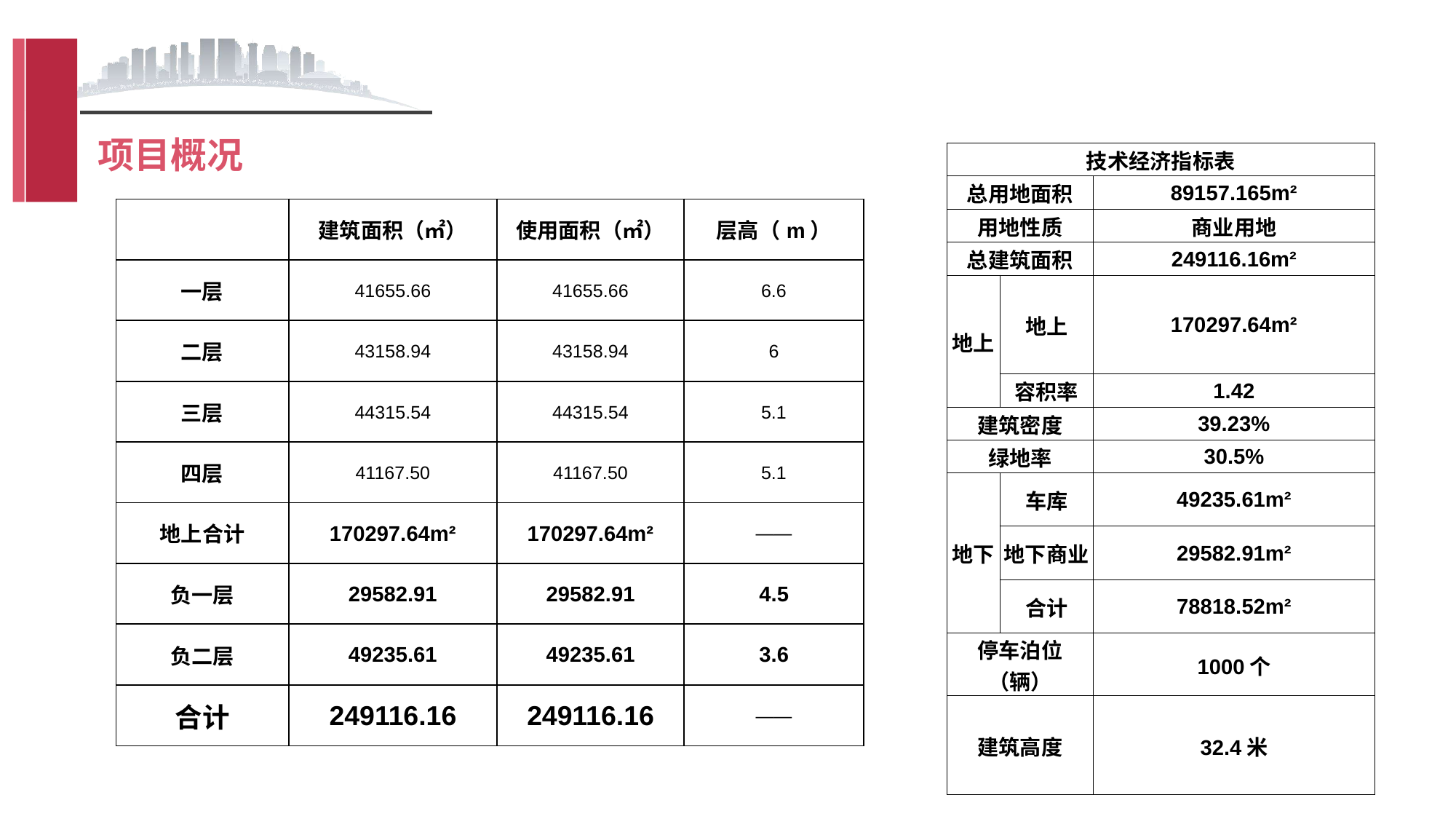

项目概况
| 技术经济指标表 |  |  |
| --- | --- | --- |
| 总用地面积 |  | 89157.165m² |
| 用地性质 |  | 商业用地 |
| 总建筑面积 |  | 249116.16m² |
| 地上 | 地上 | 170297.64m² |
|  | 容积率 | 1.42 |
| 建筑密度 |  | 39.23% |
| 绿地率 |  | 30.5% |
| 地下 | 车库 | 49235.61m² |
|  | 地下商业 | 29582.91m² |
|  | 合计 | 78818.52m² |
| 停车泊位（辆） |  | 1000个 |
| 建筑高度 |  | 32.4米 |
|  | 建筑面积（㎡） | 使用面积（㎡） | 层高（m） |
| --- | --- | --- | --- |
| 一层 | 41655.66 | 41655.66 | 6.6 |
| 二层 | 43158.94 | 43158.94 | 6 |
| 三层 | 44315.54 | 44315.54 | 5.1 |
| 四层 | 41167.50 | 41167.50 | 5.1 |
| 地上合计 | 170297.64m² | 170297.64m² | —— |
| 负一层 | 29582.91 | 29582.91 | 4.5 |
| 负二层 | 49235.61 | 49235.61 | 3.6 |
| 合计 | 249116.16 | 249116.16 | —— |
谈固大街
中山西路
7